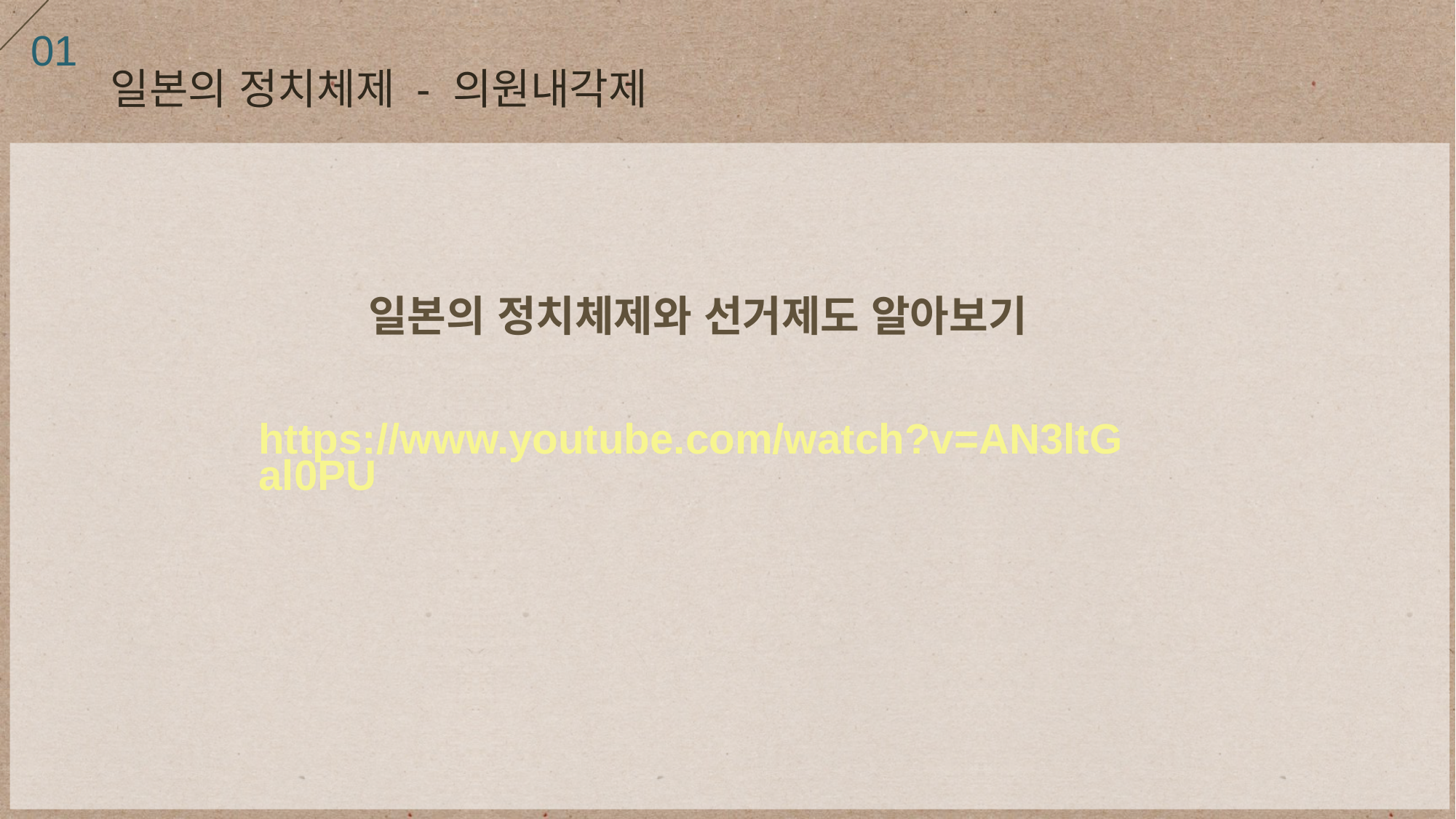

01
일본의 정치체제 - 의원내각제

일본의 정치체제와 선거제도 알아보기

https://www.youtube.com/watch?v=AN3ltGal0PU